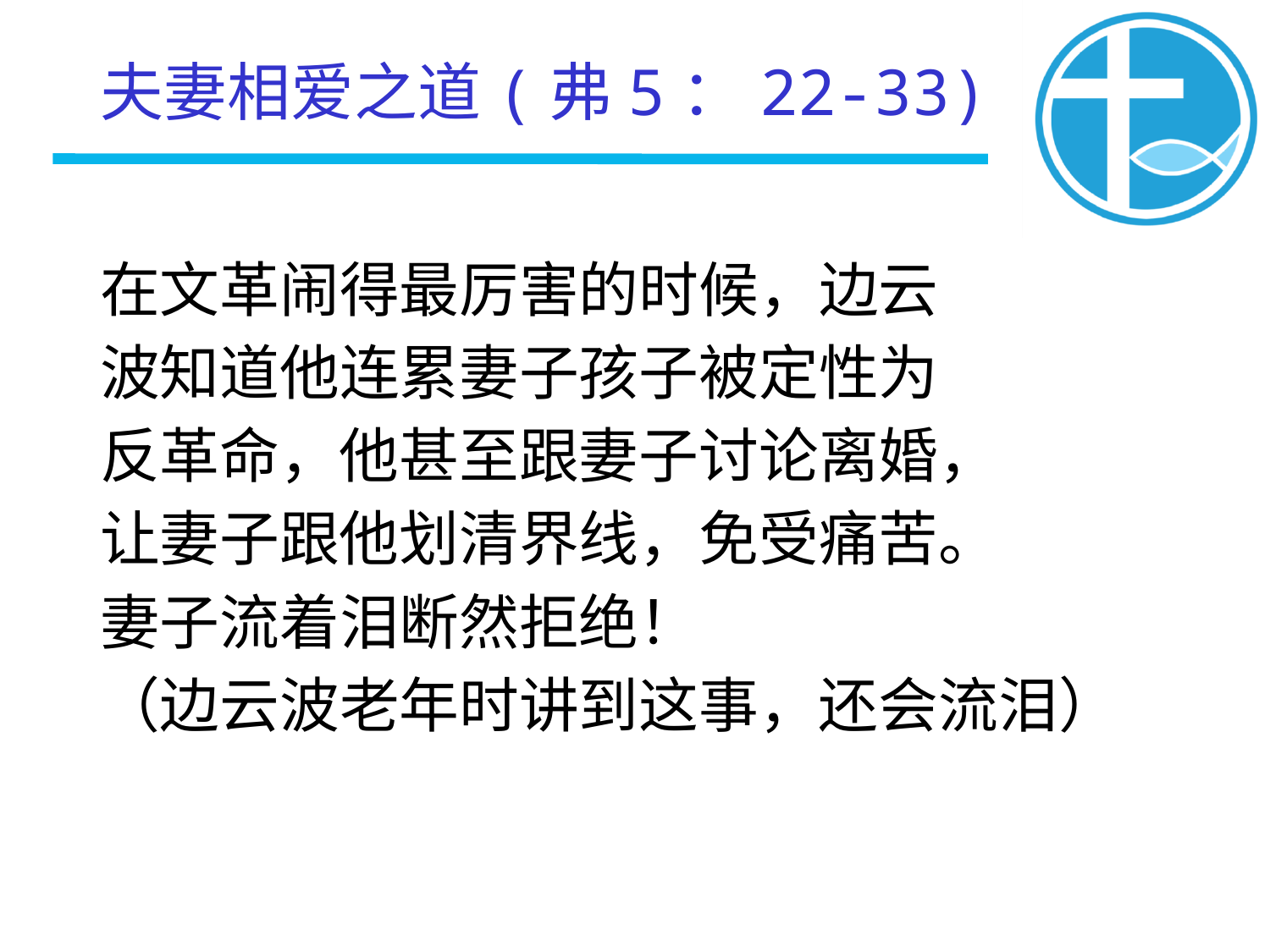

# 夫妻相爱之道(弗5：22-33)
在文革闹得最厉害的时候，边云
波知道他连累妻子孩子被定性为
反革命，他甚至跟妻子讨论离婚，
让妻子跟他划清界线，免受痛苦。
妻子流着泪断然拒绝！
（边云波老年时讲到这事，还会流泪）